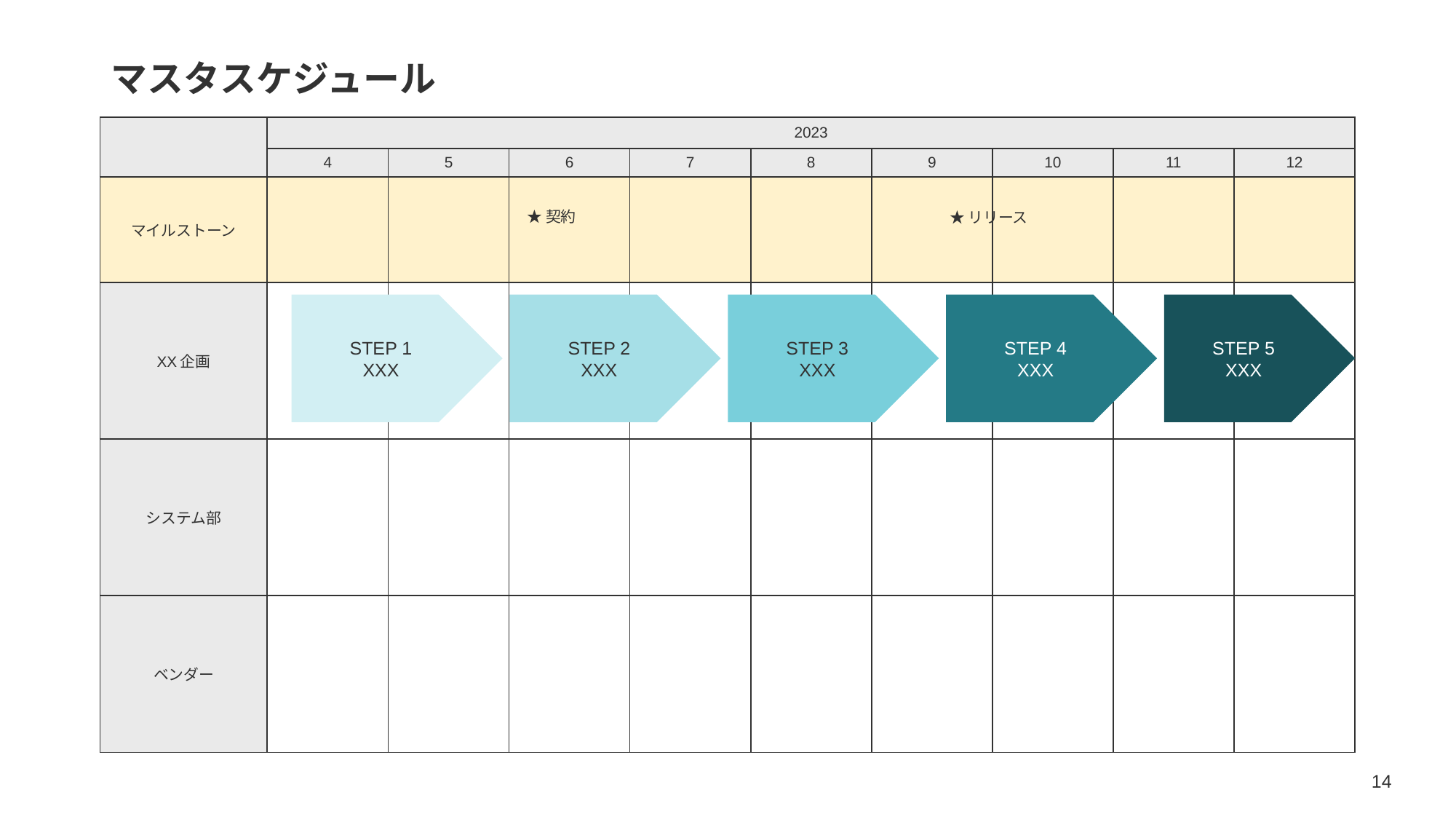

# マスタスケジュール
|  | 2023 |  |  |  |  |  |  |  |  |
| --- | --- | --- | --- | --- | --- | --- | --- | --- | --- |
|  | 4 | 5 | 6 | 7 | 8 | 9 | 10 | 11 | 12 |
| マイルストーン |  |  |  |  |  |  |  |  |  |
| XX企画 |  |  |  |  |  |  |  |  |  |
| システム部 |  |  |  |  |  |  |  |  |  |
| ベンダー |  |  |  |  |  |  |  |  |  |
★契約
★リリース
STEP 1
XXX
STEP 2
XXX
STEP 3
XXX
STEP 4
XXX
STEP 5
XXX
14